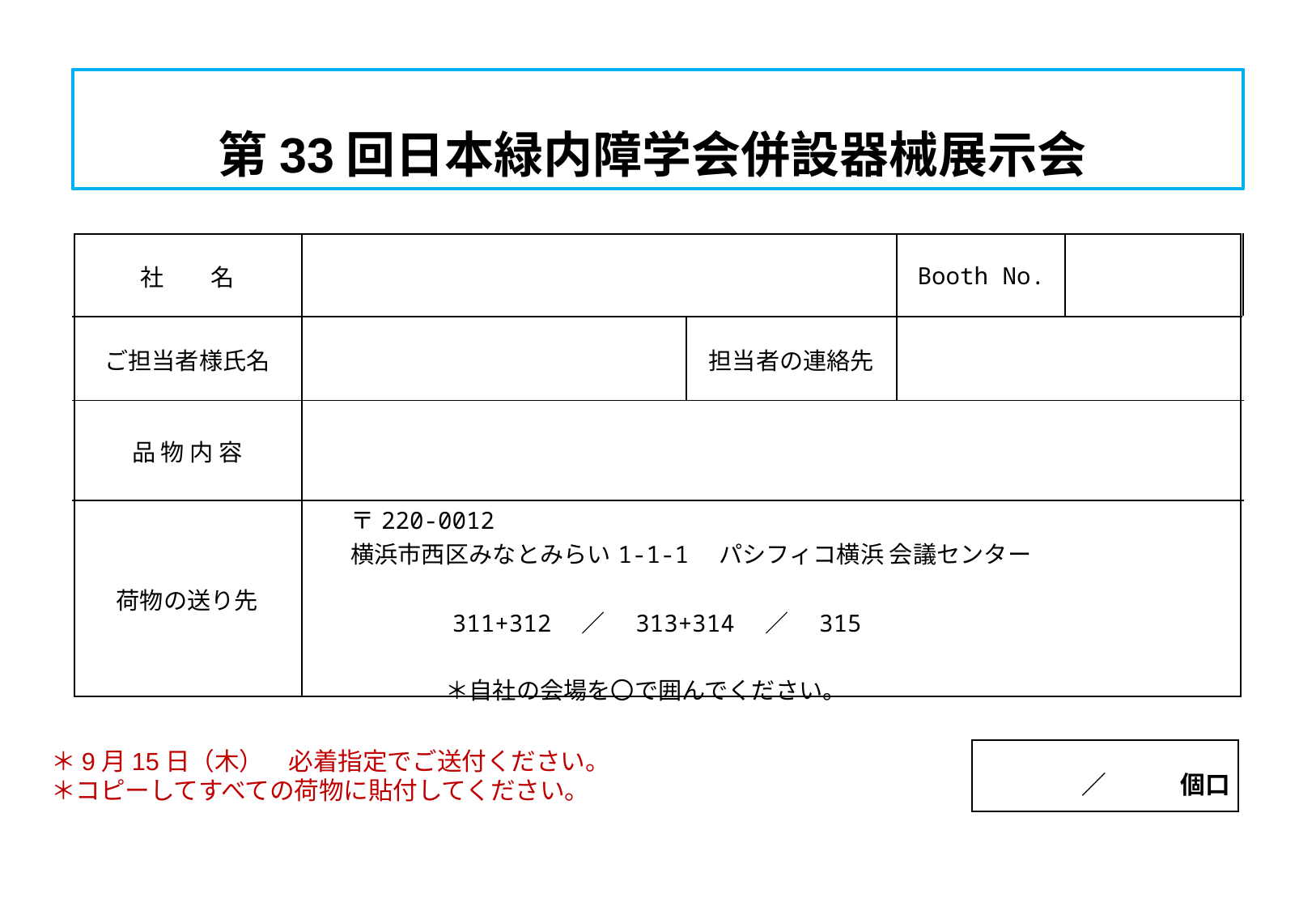

# 第33回日本緑内障学会併設器械展示会
| 社　　名 |  |  | Booth No. |  |
| --- | --- | --- | --- | --- |
| ご担当者様氏名 |  | 担当者の連絡先 |  |  |
| 品 物 内 容 |  |  |  |  |
| 荷物の送り先 | 〒220-0012 　　横浜市西区みなとみらい1-1-1　パシフィコ横浜 会議センター 　　　　　　311+312　／　313+314　／　315 　　　　　　＊自社の会場を〇で囲んでください。 |  |  |  |

＊9月15日（木）　必着指定でご送付ください。
＊コピーしてすべての荷物に貼付してください。

　　　／　　　個口